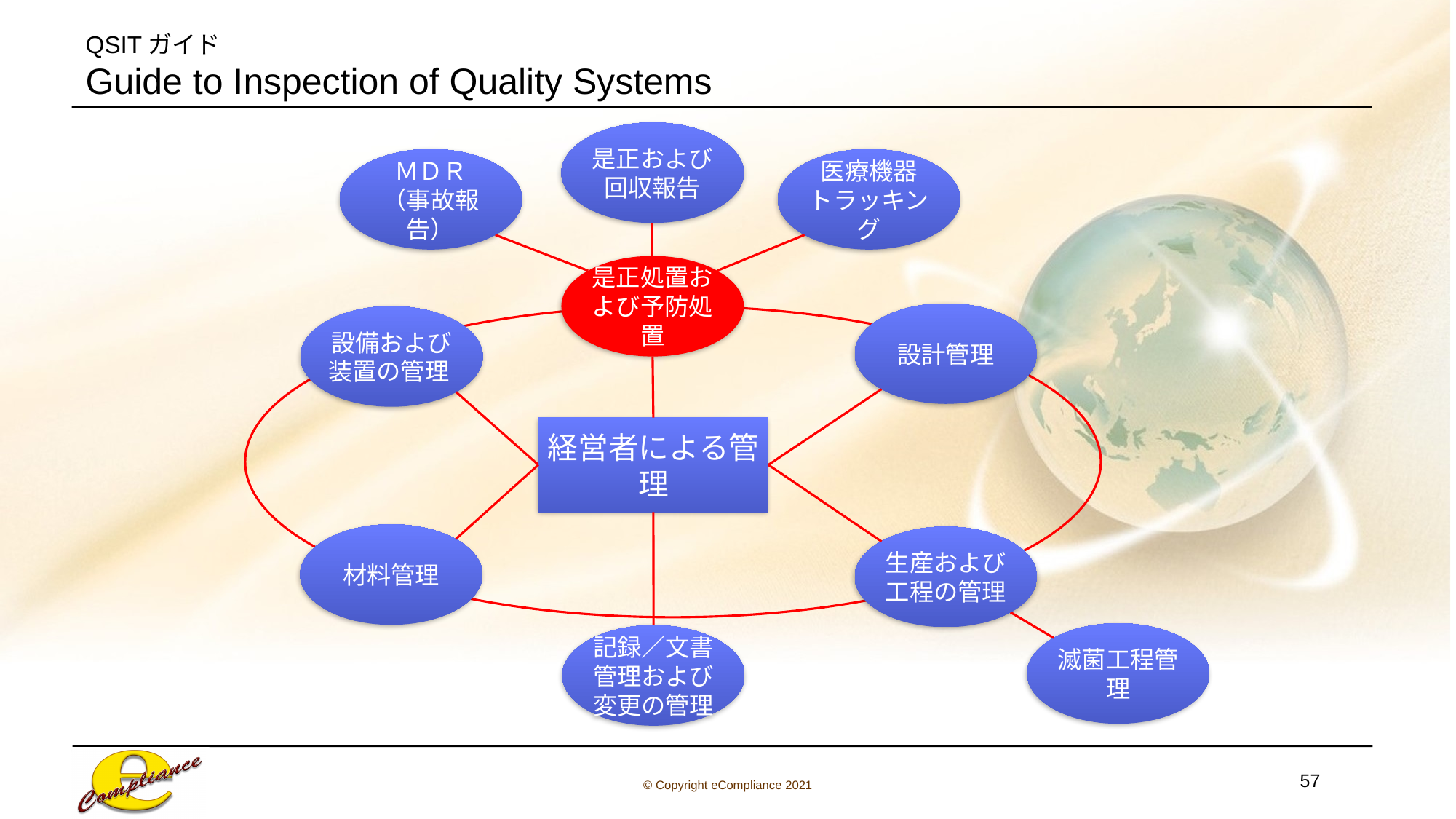

# QSITガイド Guide to Inspection of Quality Systems
是正および回収報告
ＭＤＲ
（事故報告）
医療機器
トラッキング
是正処置および予防処置
設計管理

設備および装置の管理
経営者による管理
材料管理
生産および工程の管理
滅菌工程管理
記録／文書管理および変更の管理